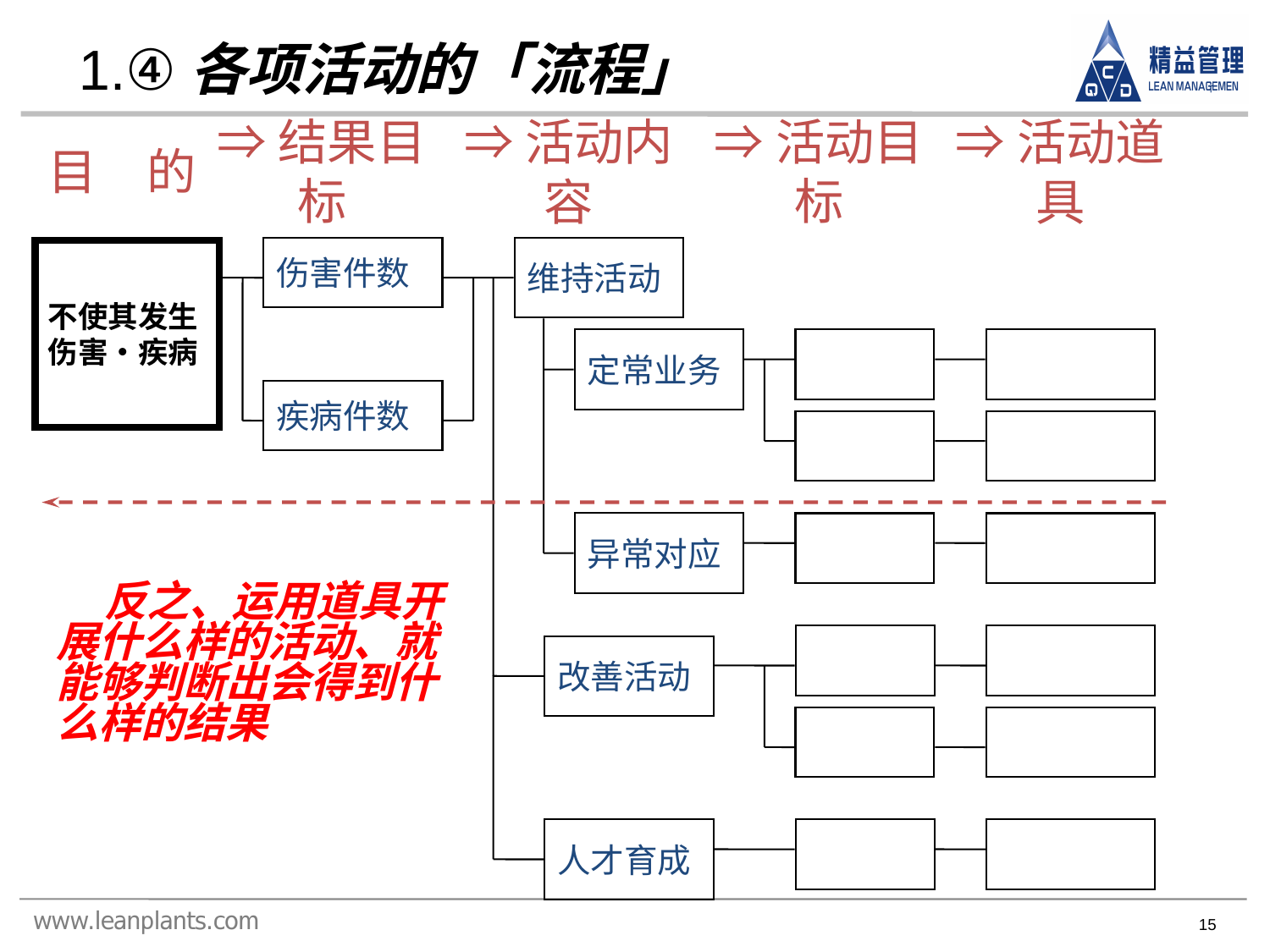

1.④各项活动的「流程」
⇒结果目标
⇒活动目标
目　的
⇒活动内容
⇒活动道具
伤害件数

疾病件数

维持活动

定常业务

异常对应

不使其发生伤害・疾病

改善活动

    反之、运用道具开展什么样的活动、就能够判断出会得到什么样的结果

人才育成